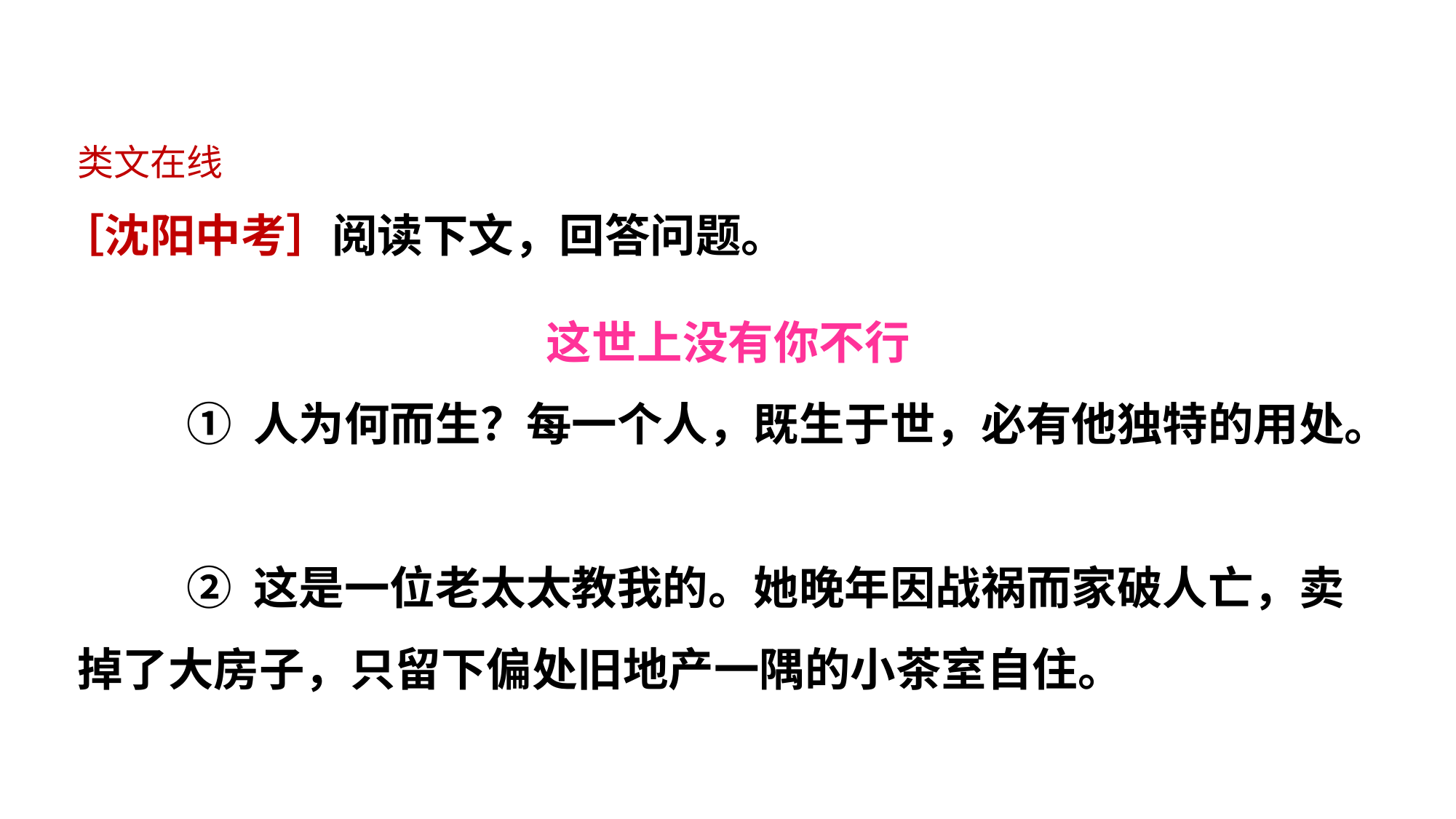

类文在线
［沈阳中考］阅读下文，回答问题。
这世上没有你不行
	① 人为何而生？每一个人，既生于世，必有他独特的用处。
	② 这是一位老太太教我的。她晚年因战祸而家破人亡，卖掉了大房子，只留下偏处旧地产一隅的小茶室自住。